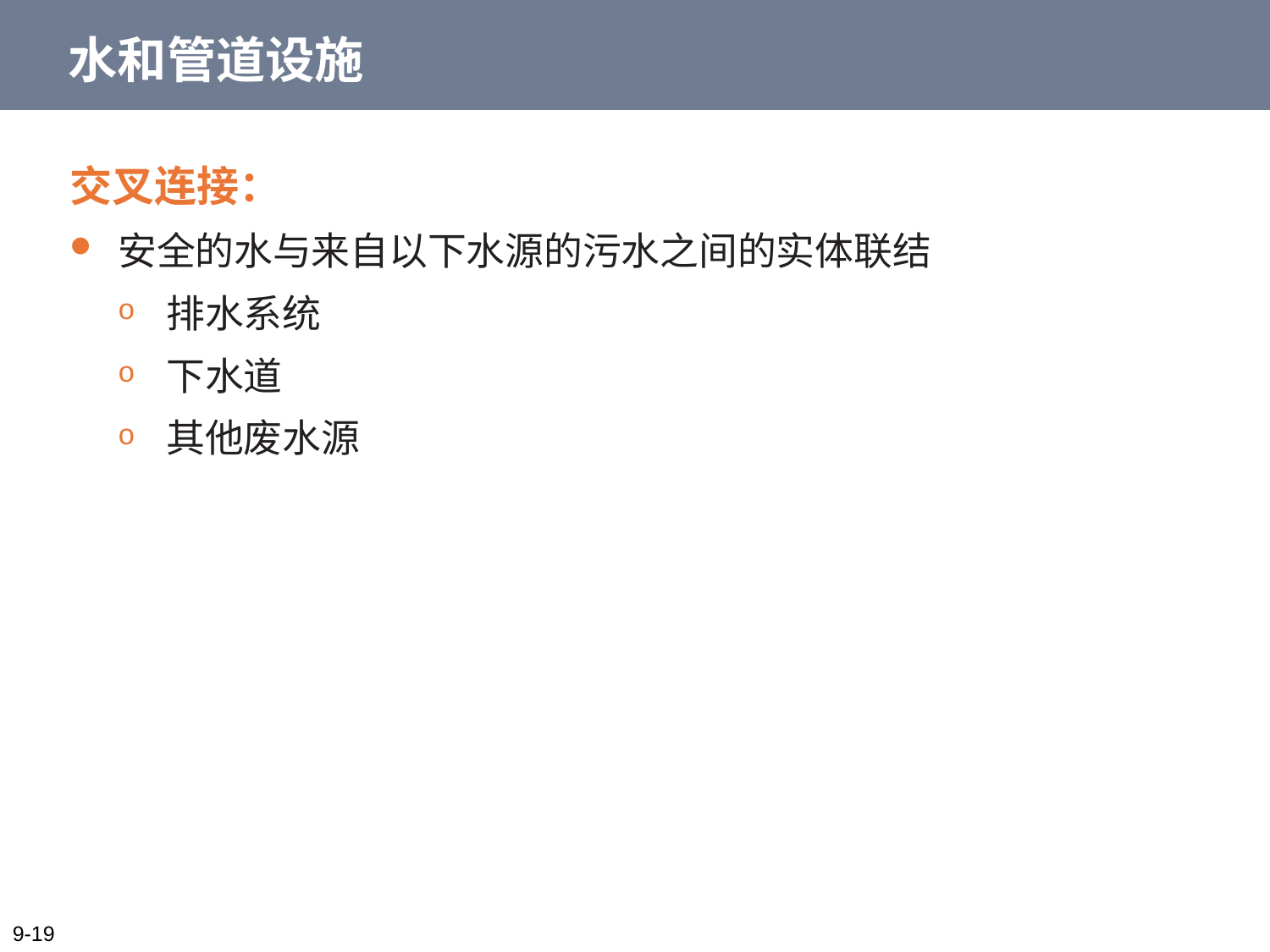

# 水和管道设施
交叉连接：
安全的水与来自以下水源的污水之间的实体联结
排水系统
下水道
其他废水源

9-19